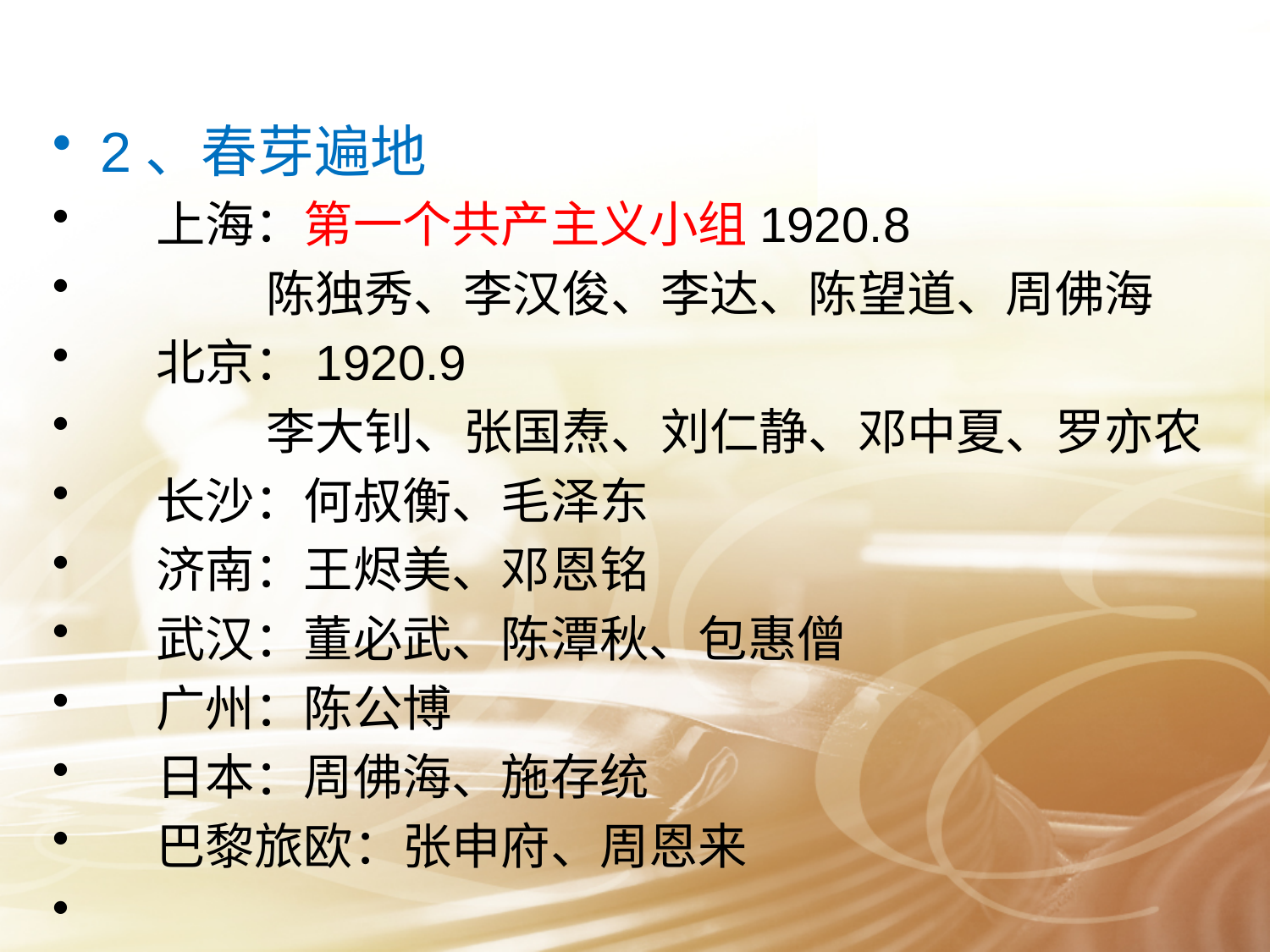

#
2、春芽遍地
    上海：第一个共产主义小组1920.8
              陈独秀、李汉俊、李达、陈望道、周佛海
    北京：1920.9
              李大钊、张国焘、刘仁静、邓中夏、罗亦农
    长沙：何叔衡、毛泽东
    济南：王烬美、邓恩铭
    武汉：董必武、陈潭秋、包惠僧
    广州：陈公博
    日本：周佛海、施存统
    巴黎旅欧：张申府、周恩来